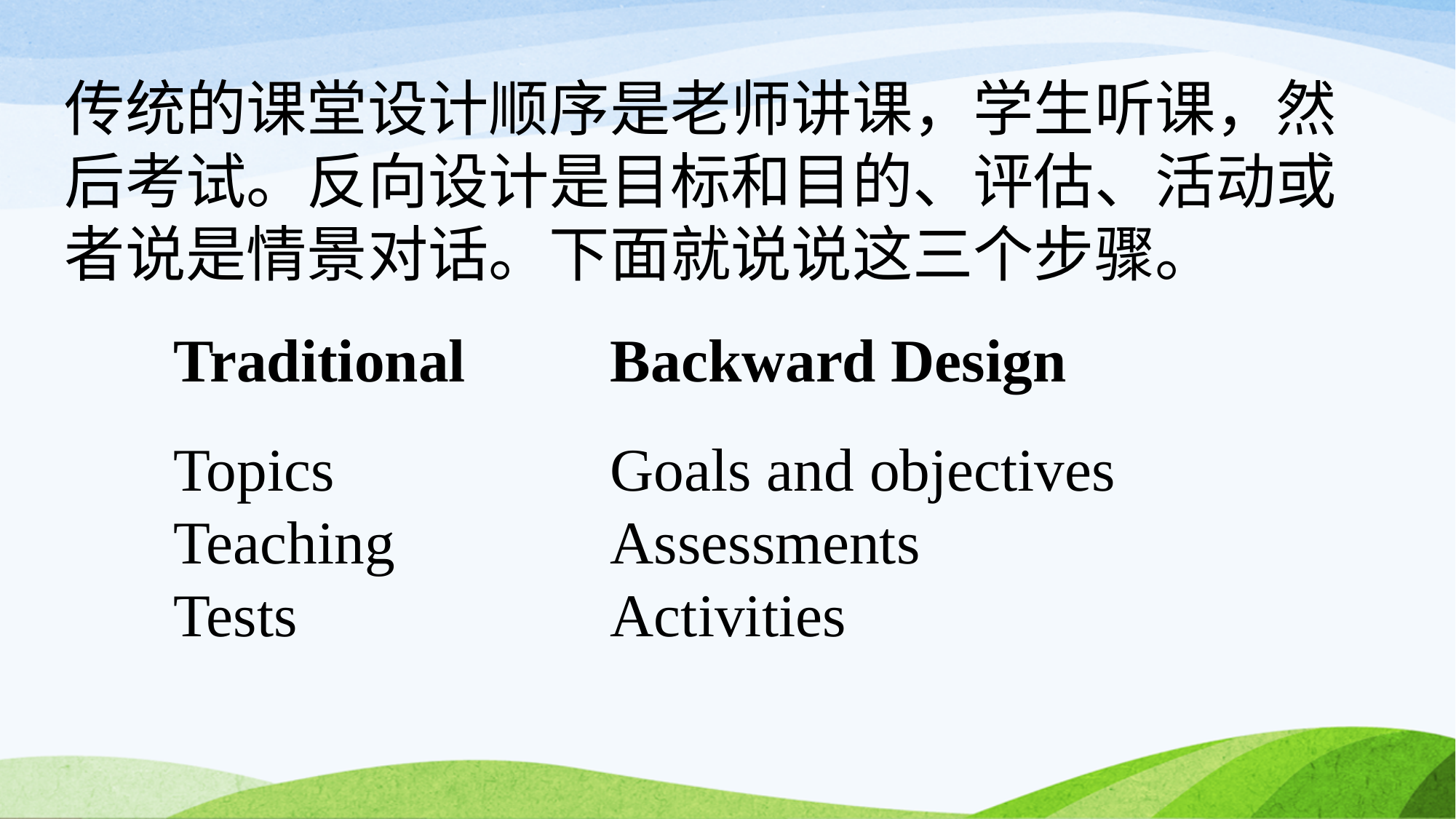

传统的课堂设计顺序是老师讲课，学生听课，然后考试。反向设计是目标和目的、评估、活动或者说是情景对话。下面就说说这三个步骤。

	Traditional 		Backward Design

	Topics 			Goals and objectives
	Teaching		Assessments
	Tests 			Activities